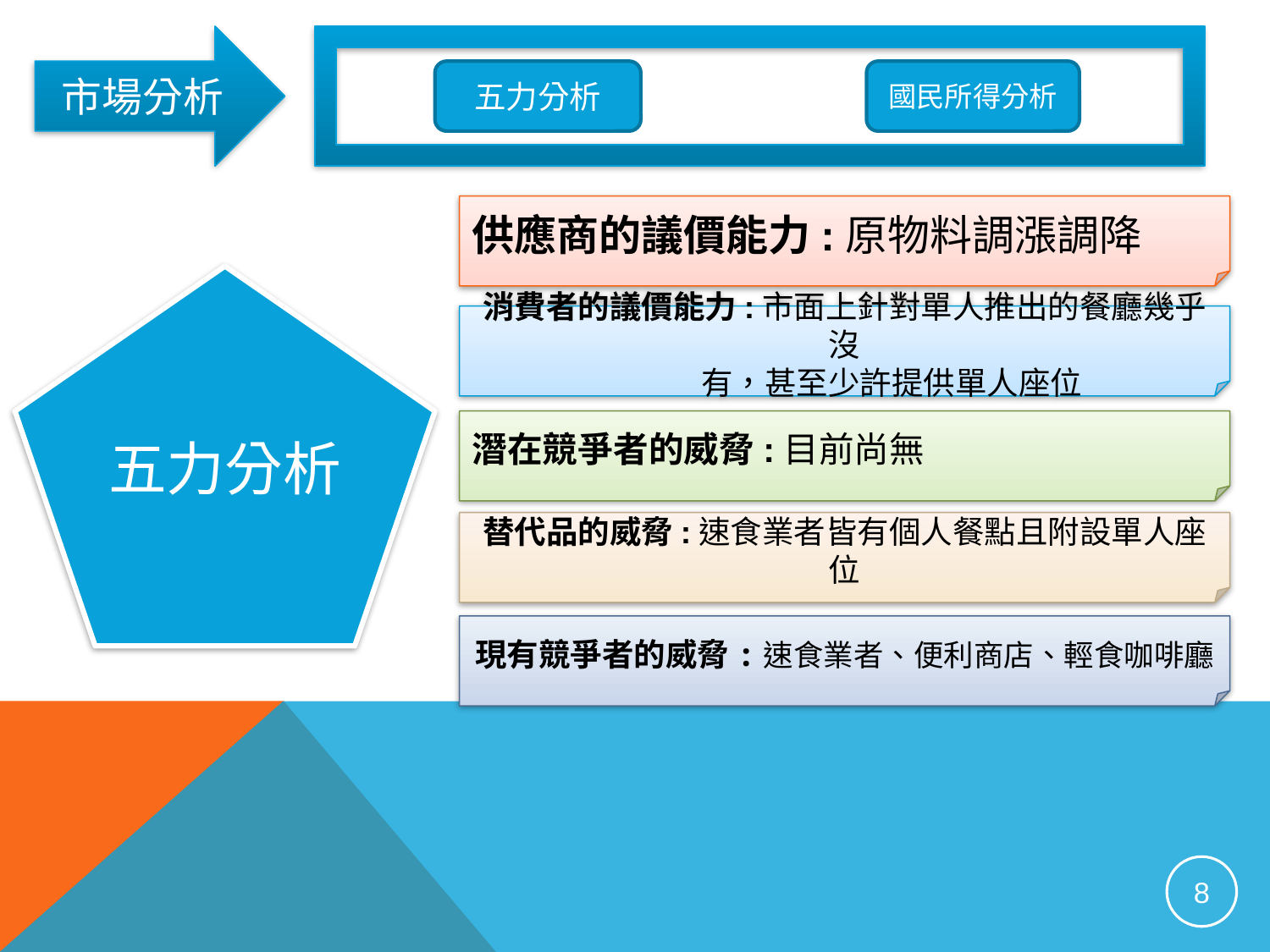

市場分析

五力分析
國民所得分析
供應商的議價能力:原物料調漲調降
五力分析

消費者的議價能力:市面上針對單人推出的餐廳幾乎沒
            有，甚至少許提供單人座位
潛在競爭者的威脅:目前尚無
替代品的威脅:速食業者皆有個人餐點且附設單人座位
現有競爭者的威脅:速食業者、便利商店、輕食咖啡廳
8